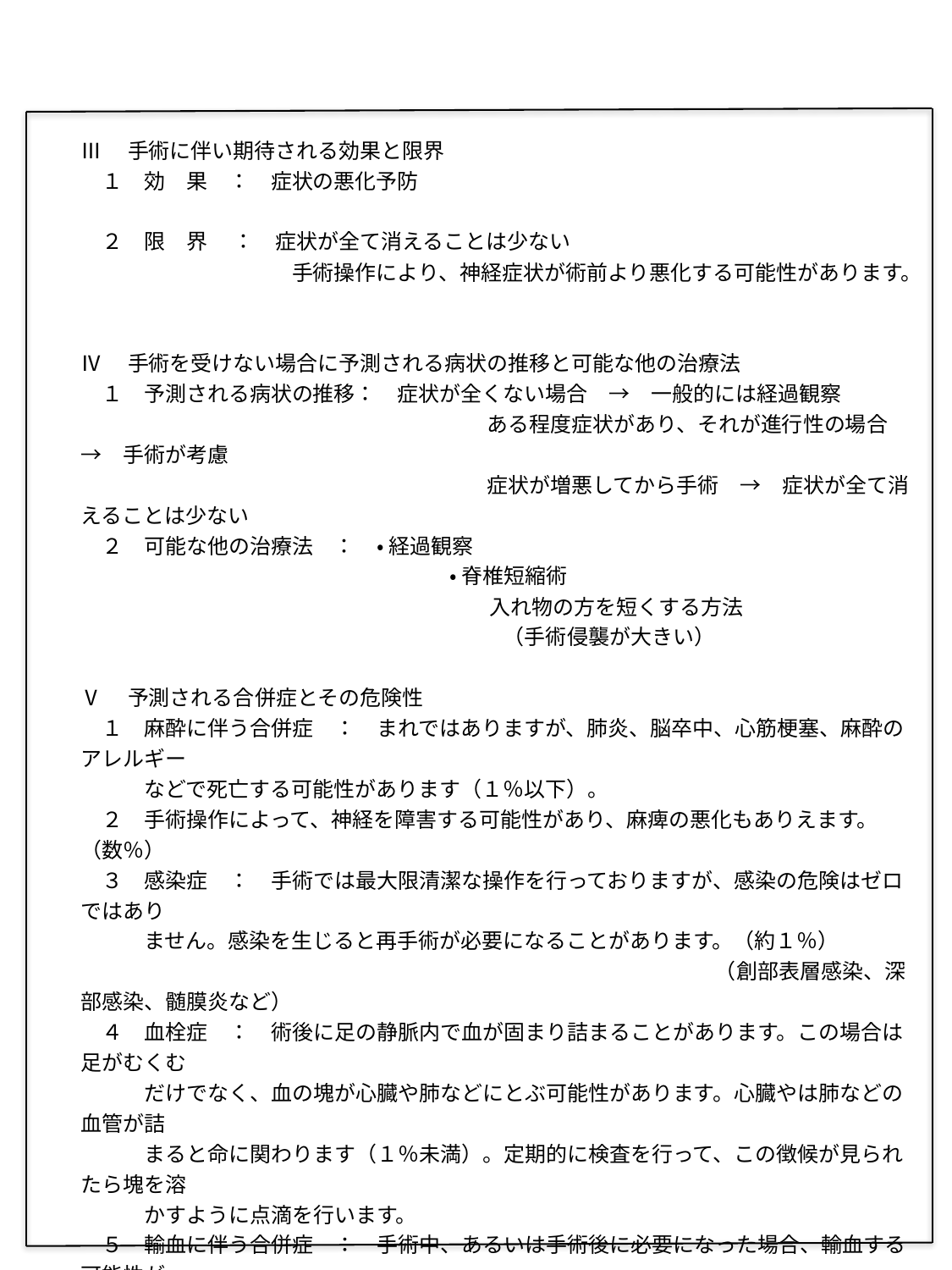

Ⅲ　手術に伴い期待される効果と限界
　１　効　果　：　症状の悪化予防

　２　限　界　 ：　症状が全て消えることは少ない
　　　　　　　　　　手術操作により、神経症状が術前より悪化する可能性があります。

Ⅳ　手術を受けない場合に予測される病状の推移と可能な他の治療法
　１　予測される病状の推移：　症状が全くない場合　→　一般的には経過観察
　　　　　　　　　　　　　　　　　　　 ある程度症状があり、それが進行性の場合　→　手術が考慮
　　　　　　　　　　　　　　　　　　　 症状が増悪してから手術　→　症状が全て消えることは少ない
　２　可能な他の治療法　：　・ 経過観察
　　　　　　　　　　　　　　　　  　・ 脊椎短縮術
     　　　　　　　　　　　　　　　　　　入れ物の方を短くする方法
　　　　　　　　　　　　　　　　　　　　（手術侵襲が大きい）

Ⅴ　予測される合併症とその危険性
　１　麻酔に伴う合併症　：　まれではありますが、肺炎、脳卒中、心筋梗塞、麻酔のアレルギー
　　　などで死亡する可能性があります（１％以下）。
　２　手術操作によって、神経を障害する可能性があり、麻痺の悪化もありえます。（数％）
　３　感染症　：　手術では最大限清潔な操作を行っておりますが、感染の危険はゼロではあり
　　　ません。感染を生じると再手術が必要になることがあります。（約１％）
　　　　　　　　　　　　　　　　　　　　　　　　　　　　　　（創部表層感染、深部感染、髄膜炎など）
　４　血栓症　：　術後に足の静脈内で血が固まり詰まることがあります。この場合は足がむくむ
　　　だけでなく、血の塊が心臓や肺などにとぶ可能性があります。心臓やは肺などの血管が詰
　　　まると命に関わります（１％未満）。定期的に検査を行って、この徴候が見られたら塊を溶
　　　かすように点滴を行います。
　５　輸血に伴う合併症　：　手術中、あるいは手術後に必要になった場合、輸血する可能性が
　　　あります。その場合、輸血による副作用が出現する可能性があります。
　６　その他　：　硬膜外血腫（約１％）、脊髄液漏出（頭痛、嘔気の持続など）、創部壊死（場合に
　　　よっては麻酔下に創処置の追加が必要となります）、術中の体位（腹臥位）による皮膚圧迫
　　　（顔面、眼球、胸部、骨盤部など）・大腿皮神経麻痺（大腿前面のシビレ感）、長期的に硬膜
　　　周囲の瘢痕、硬膜内の神経癒着（癒着性クモ膜炎、クモ膜嚢胞など）、椎弓切除による脊
　　　椎の不安定性など。